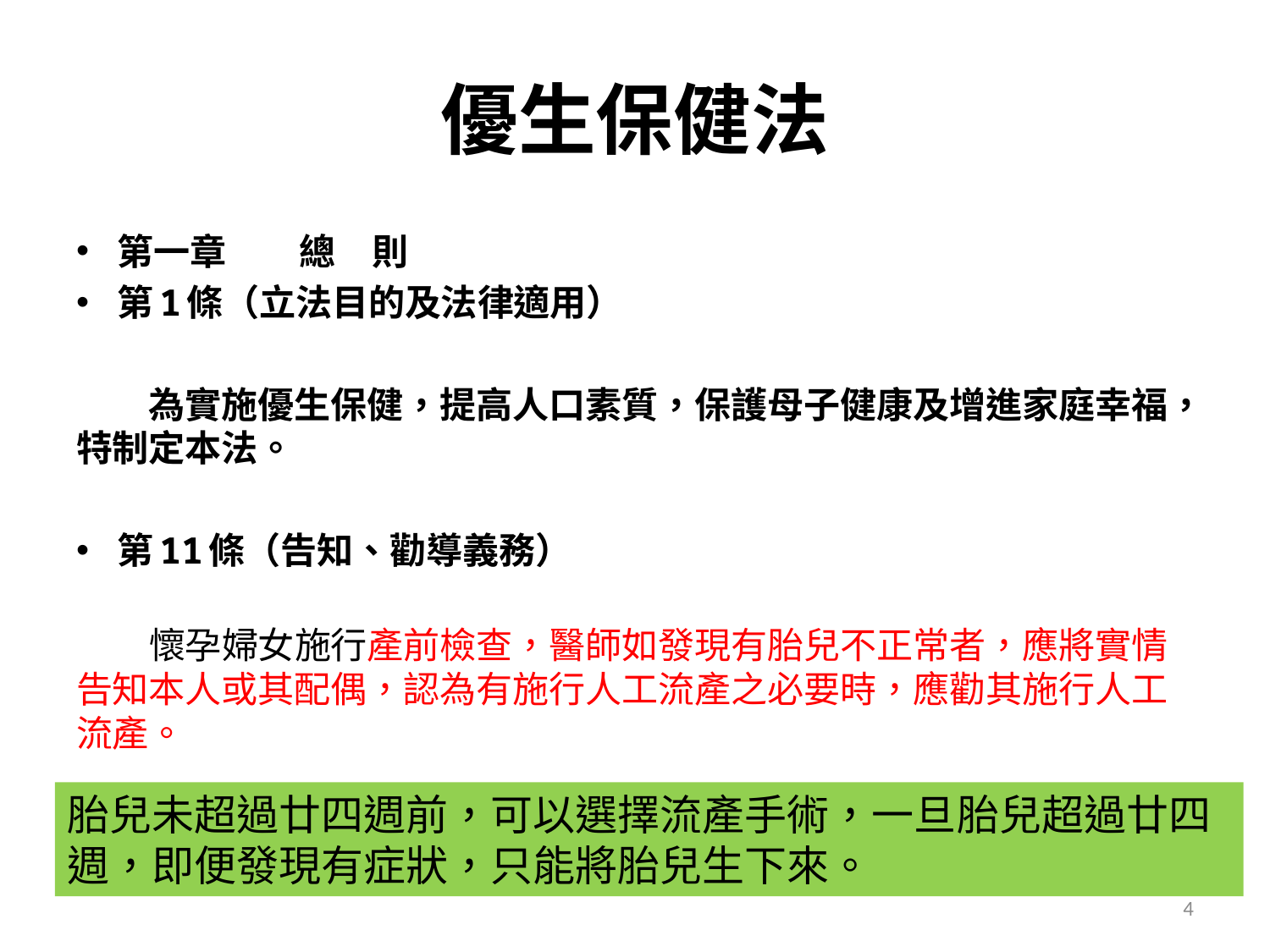

# 優生保健法
第一章　　總　則
第1條（立法目的及法律適用）

　　為實施優生保健，提高人口素質，保護母子健康及增進家庭幸福，特制定本法。

第11條（告知、勸導義務）
　　懷孕婦女施行產前檢查，醫師如發現有胎兒不正常者，應將實情告知本人或其配偶，認為有施行人工流產之必要時，應勸其施行人工流產。

胎兒未超過廿四週前，可以選擇流產手術，一旦胎兒超過廿四週，即便發現有症狀，只能將胎兒生下來。
4